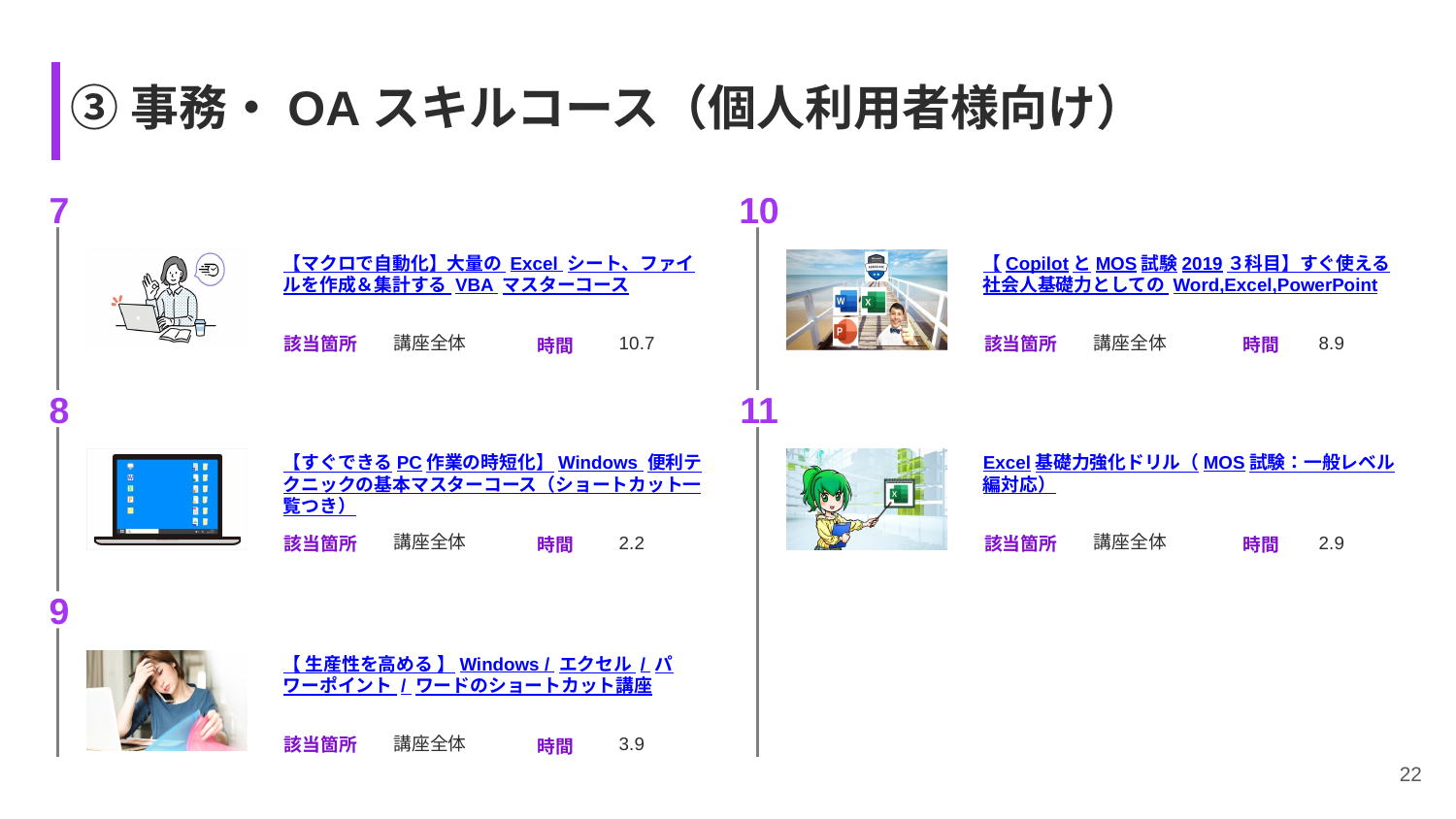

# ③事務・OAスキルコース（個人利用者様向け）
7
10

【マクロで自動化】大量の Excel シート、ファイルを作成＆集計する VBA マスターコース
【CopilotとMOS試験2019３科目】すぐ使える社会人基礎力としての Word,Excel,PowerPoint

講座全体
講座全体
10.7
8.9
8
11

【すぐできるPC作業の時短化】Windows 便利テクニックの基本マスターコース（ショートカット一覧つき）
Excel基礎力強化ドリル（MOS試験：一般レベル編対応）

講座全体
講座全体
2.2
2.9
9

【 生産性を高める 】Windows / エクセル / パワーポイント / ワードのショートカット講座

講座全体
3.9
22